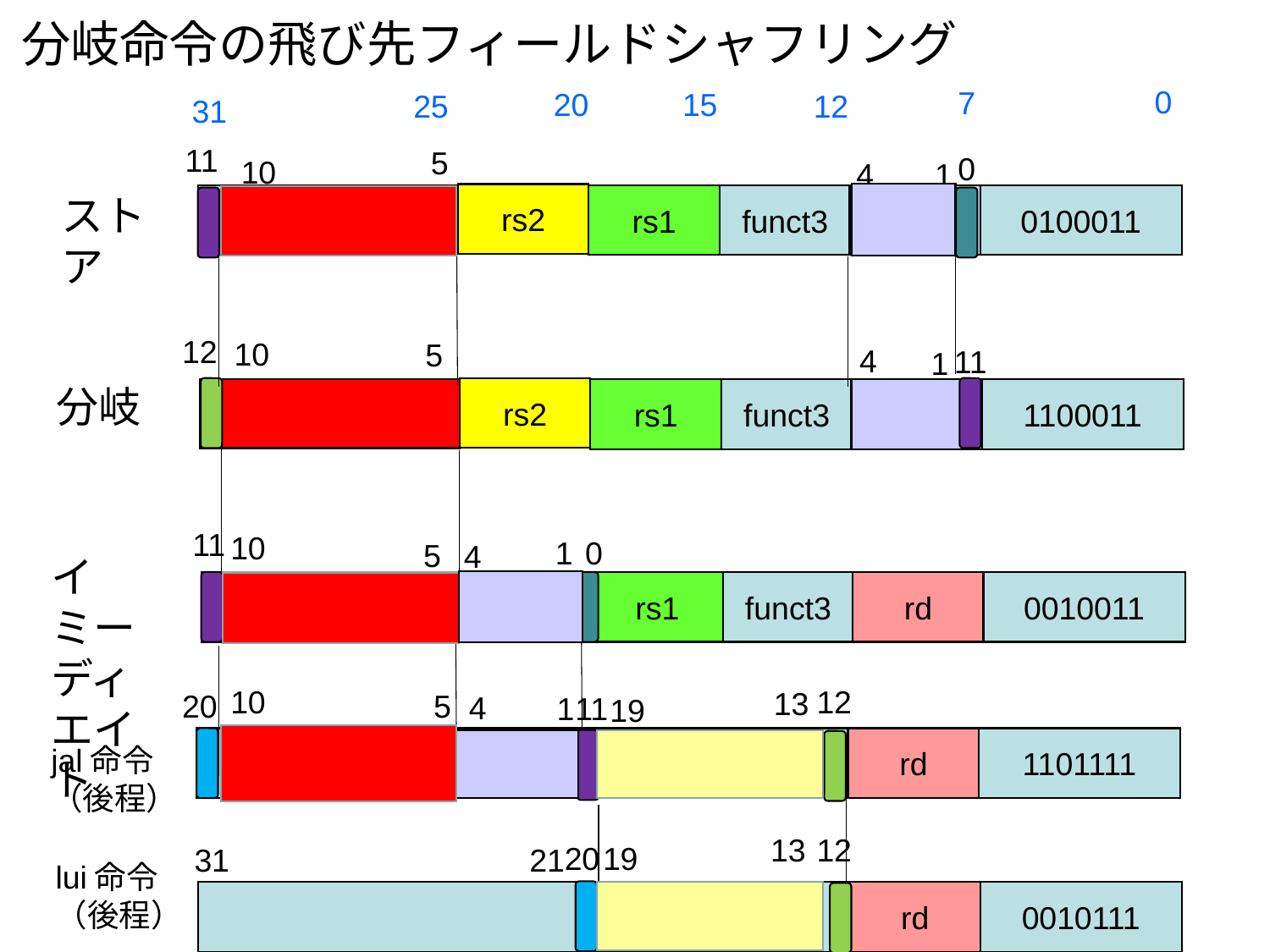

分岐命令の飛び先フィールドシャフリング
0
7
20
15
25
12
31
11
5
0
10
4
1
ストア

rs2
imm[11:5]
rs1
funct3

0100011

12
10
5
4
11
1
分岐
rs2

rs1
funct3

1100011

11
10
1
0
5
4
イミーディエイト

rs1
funct3
rd
0010011

10
12
13
20
5
4
1
11
19

rd
1101111

jal命令
（後程）
12
13
20
19
31
21
lui命令
（後程）

rd
0010111